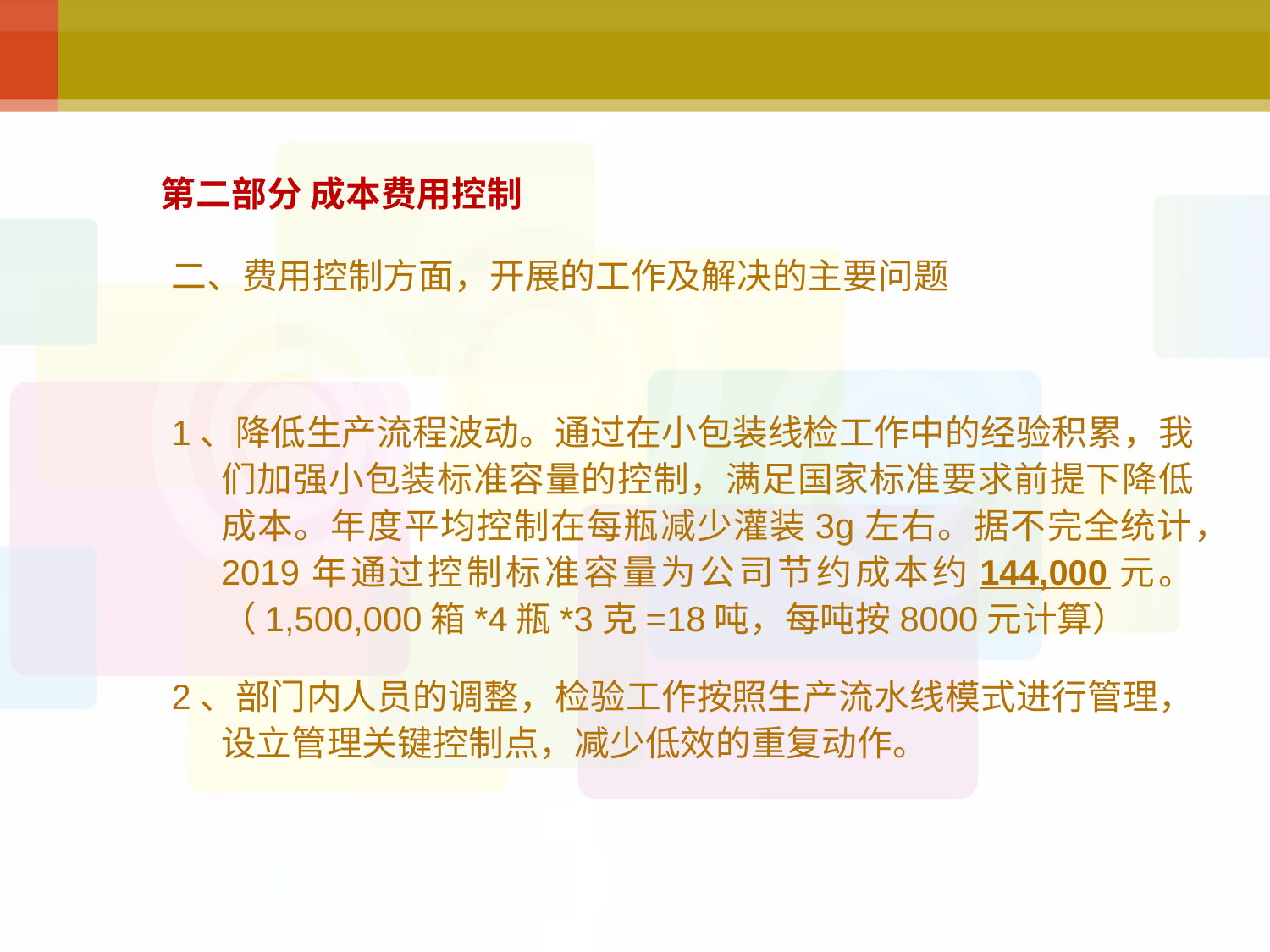

# 第二部分 成本费用控制
二、费用控制方面，开展的工作及解决的主要问题

1、降低生产流程波动。通过在小包装线检工作中的经验积累，我们加强小包装标准容量的控制，满足国家标准要求前提下降低成本。年度平均控制在每瓶减少灌装3g左右。据不完全统计，2019年通过控制标准容量为公司节约成本约144,000元。（1,500,000箱*4瓶*3克=18吨，每吨按8000元计算）
2、部门内人员的调整，检验工作按照生产流水线模式进行管理，设立管理关键控制点，减少低效的重复动作。